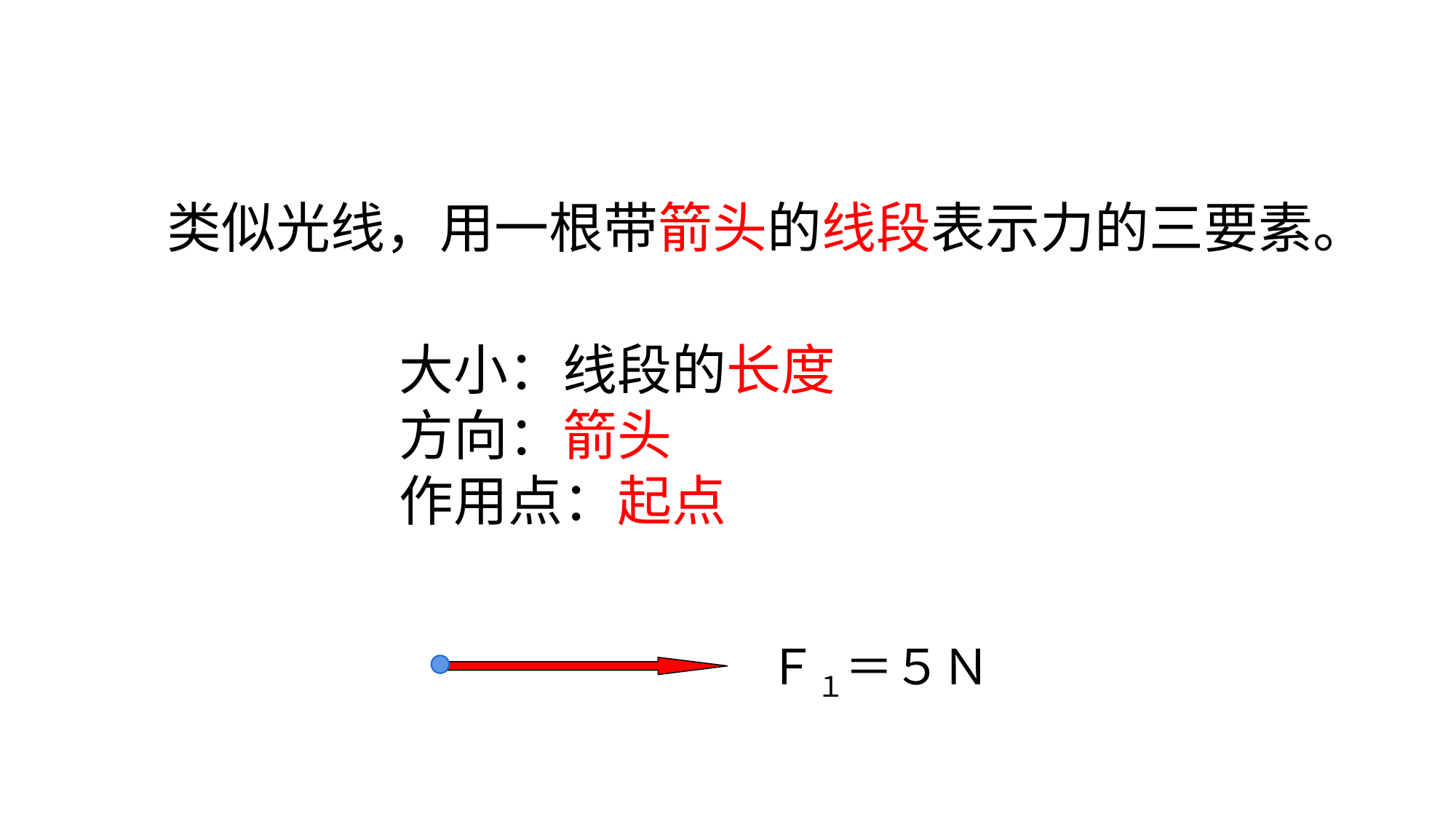

类似光线，用一根带箭头的线段表示力的三要素。
大小：线段的长度
方向：箭头
作用点：起点
Ｆ１＝５Ｎ